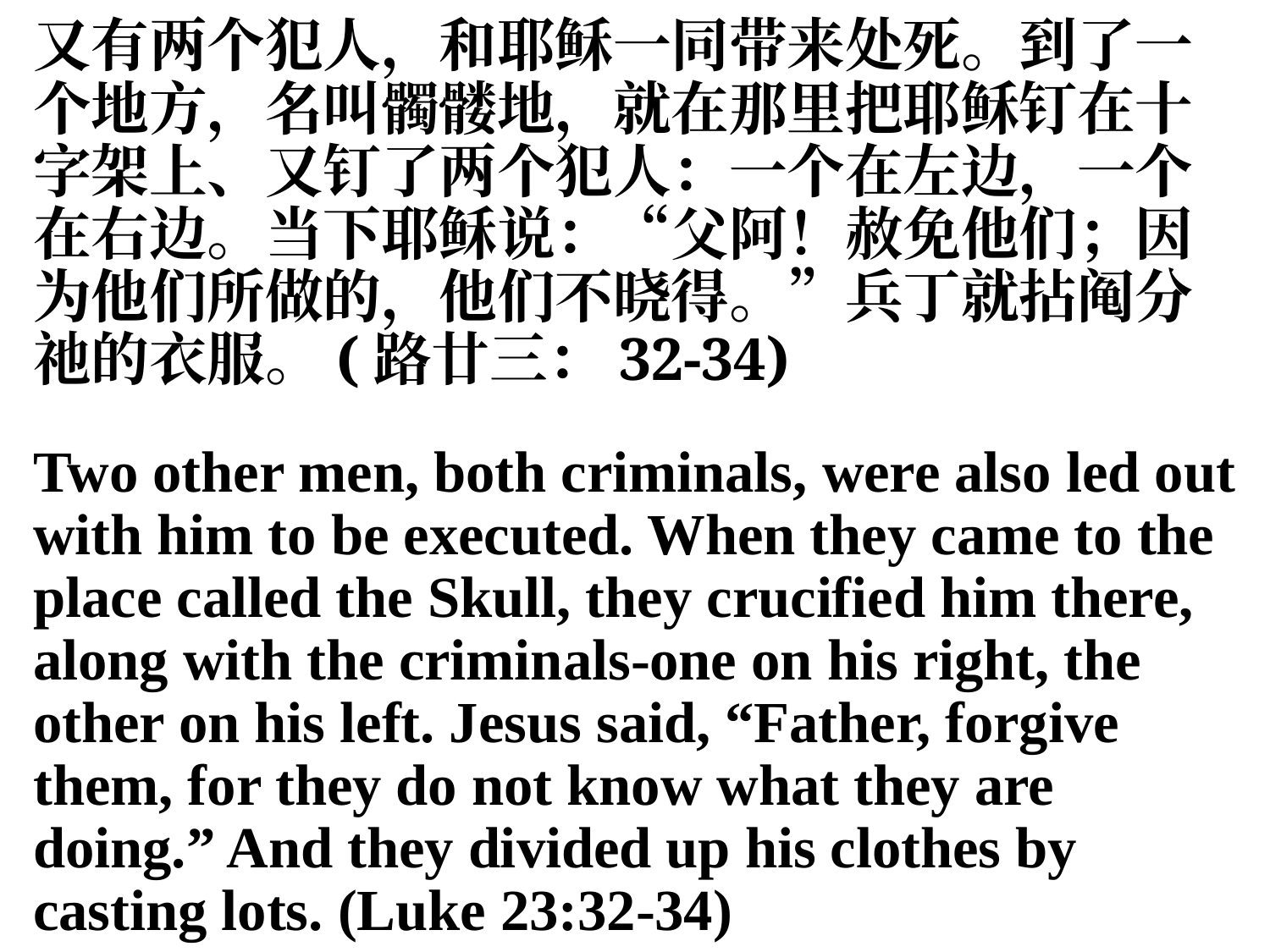

又有两个犯人，和耶稣一同带来处死。到了一个地方，名叫髑髅地，就在那里把耶稣钉在十字架上、又钉了两个犯人：一个在左边，一个在右边。当下耶稣说：“父阿！赦免他们；因为他们所做的，他们不晓得。”兵丁就拈阄分祂的衣服。(路廿三：32-34)

Two other men, both criminals, were also led out with him to be executed. When they came to the place called the Skull, they crucified him there, along with the criminals-one on his right, the other on his left. Jesus said, “Father, forgive them, for they do not know what they are doing.” And they divided up his clothes by casting lots. (Luke 23:32-34)